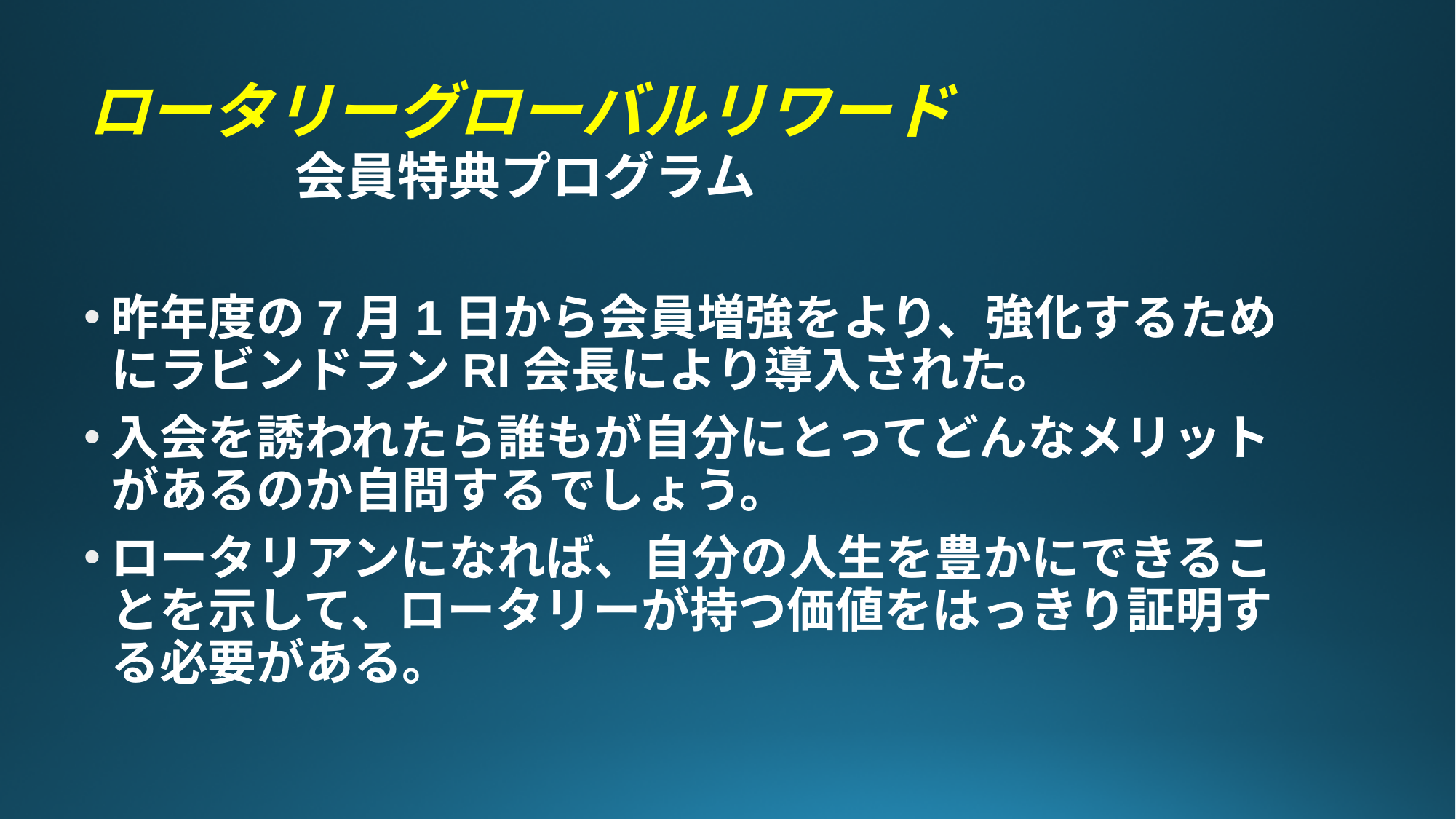

# ロータリーグローバルリワード 　　　会員特典プログラム
昨年度の7月1日から会員増強をより、強化するためにラビンドランRI会長により導入された。
入会を誘われたら誰もが自分にとってどんなメリットがあるのか自問するでしょう。
ロータリアンになれば、自分の人生を豊かにできることを示して、ロータリーが持つ価値をはっきり証明する必要がある。